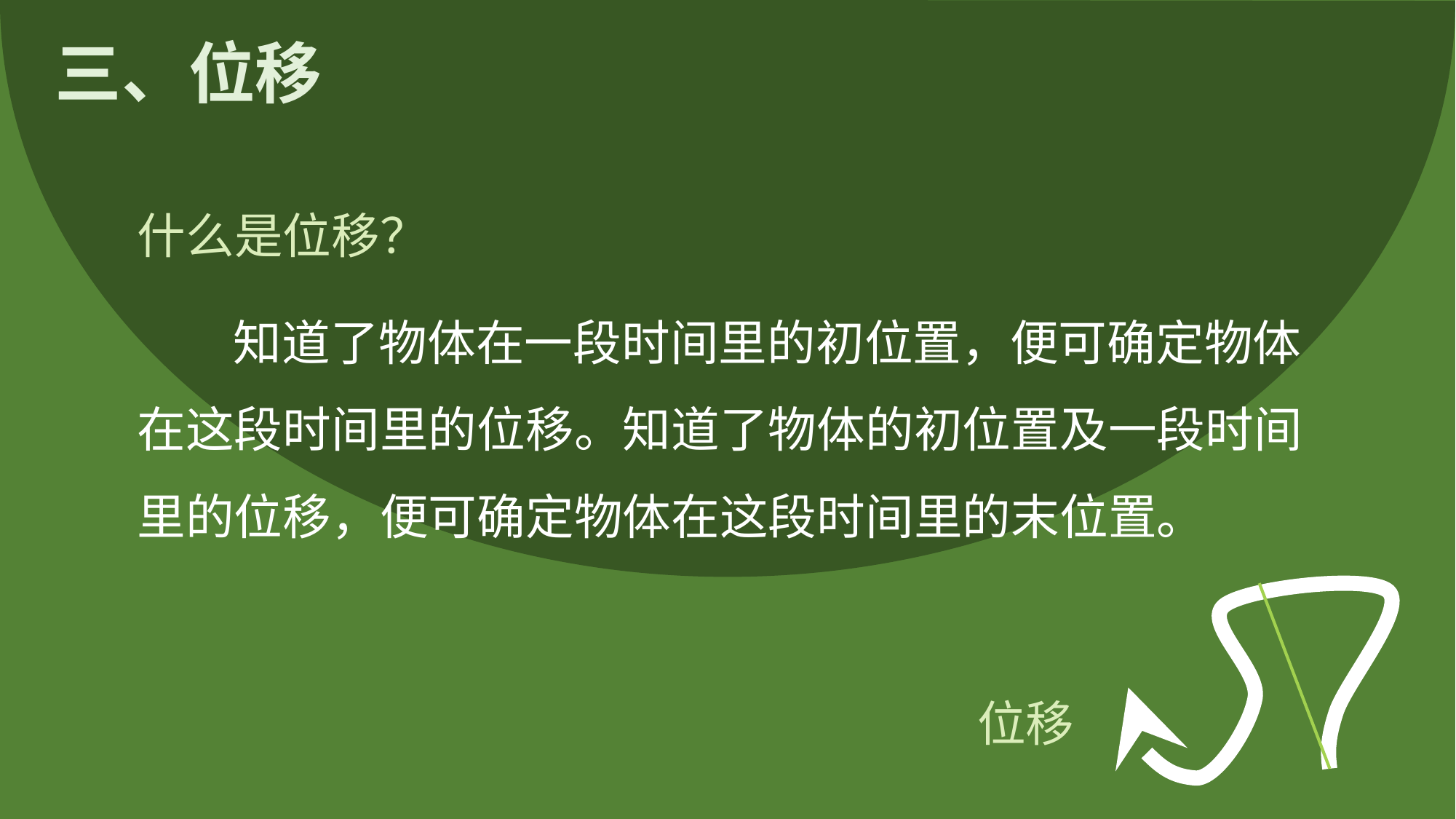

三、位移
什么是位移？
知道了物体在一段时间里的初位置，便可确定物体在这段时间里的位移。知道了物体的初位置及一段时间里的位移，便可确定物体在这段时间里的末位置。

位移